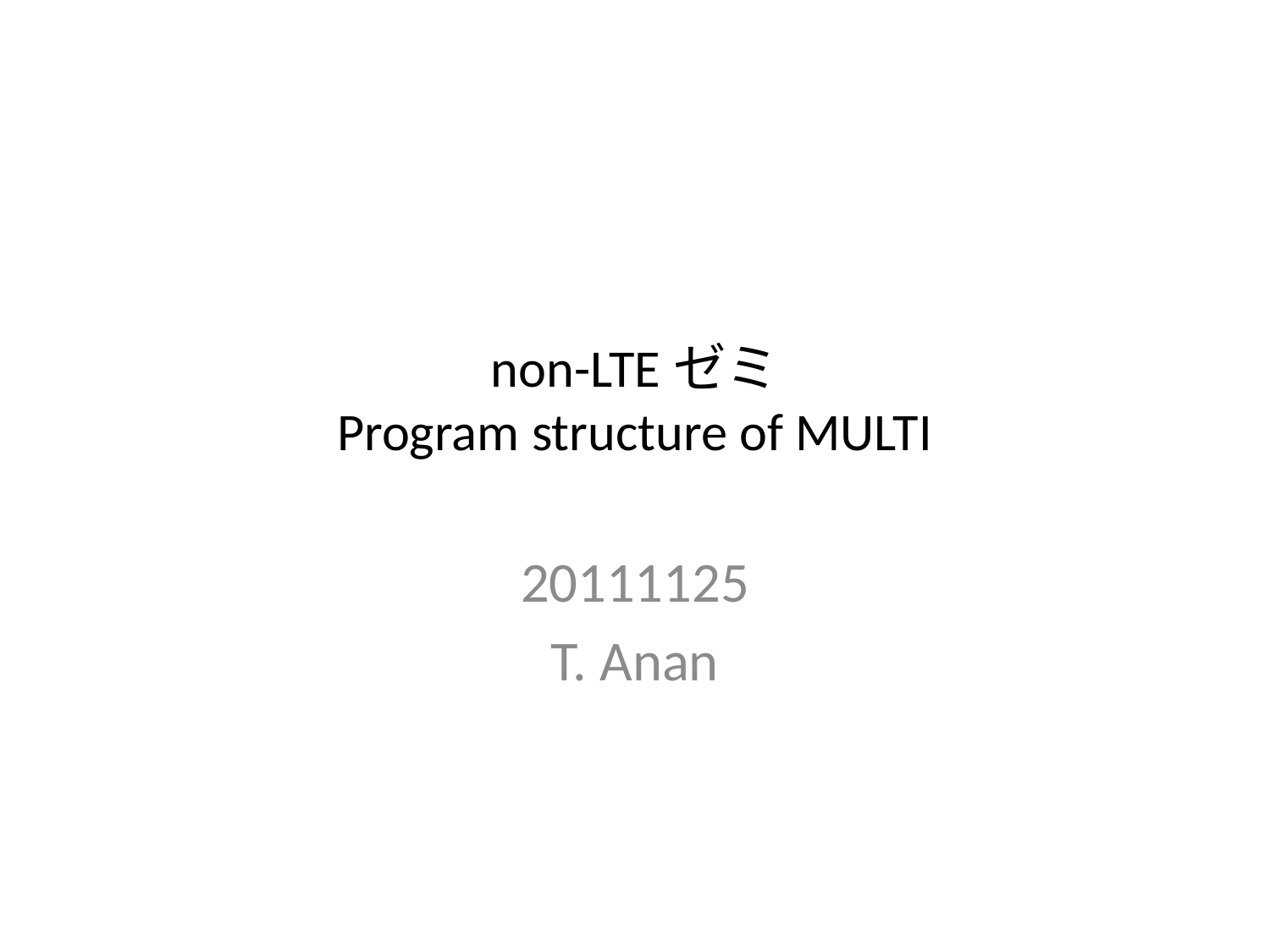

# non-LTEゼミ Program structure of MULTI
20111125
T. Anan